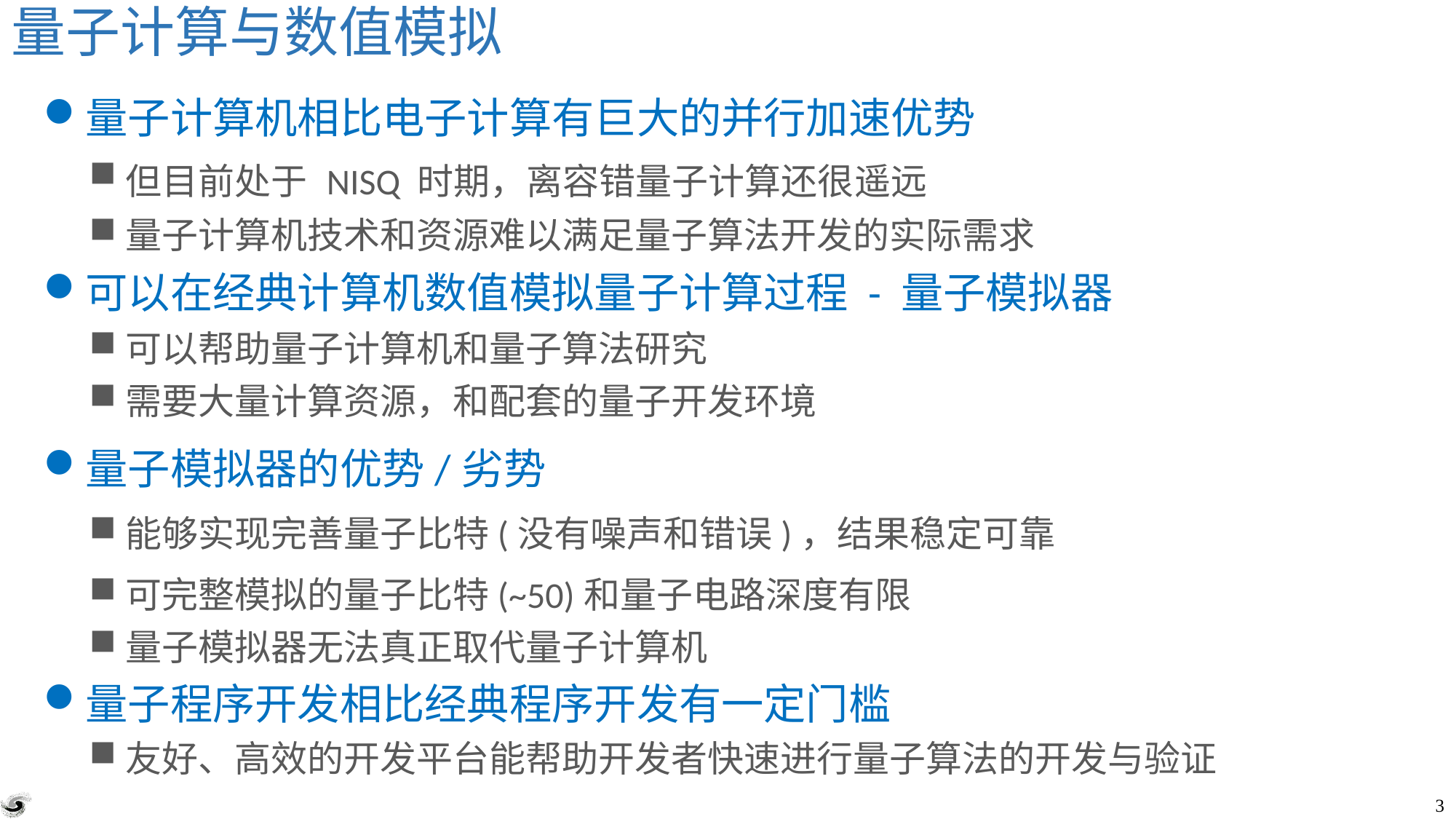

# 量子计算与数值模拟
量子计算机相比电子计算有巨大的并行加速优势
但目前处于 NISQ 时期，离容错量子计算还很遥远
量子计算机技术和资源难以满足量子算法开发的实际需求
可以在经典计算机数值模拟量子计算过程 - 量子模拟器
可以帮助量子计算机和量子算法研究
需要大量计算资源，和配套的量子开发环境
量子模拟器的优势/劣势
能够实现完善量子比特(没有噪声和错误)，结果稳定可靠
可完整模拟的量子比特(~50)和量子电路深度有限
量子模拟器无法真正取代量子计算机
量子程序开发相比经典程序开发有一定门槛
友好、高效的开发平台能帮助开发者快速进行量子算法的开发与验证
3